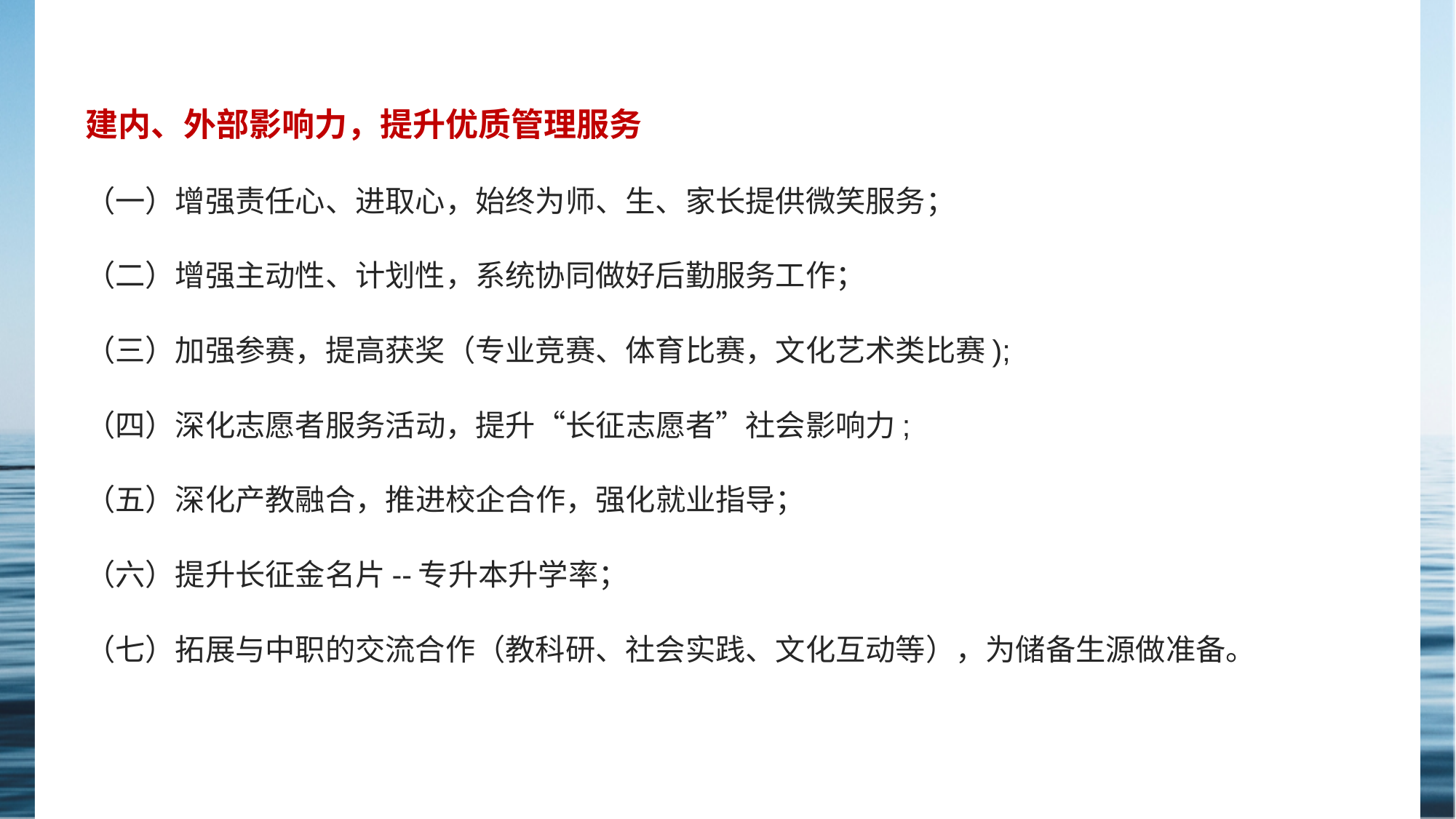

建内、外部影响力，提升优质管理服务
（一）增强责任心、进取心，始终为师、生、家长提供微笑服务；
（二）增强主动性、计划性，系统协同做好后勤服务工作；
（三）加强参赛，提高获奖（专业竞赛、体育比赛，文化艺术类比赛);
（四）深化志愿者服务活动，提升“长征志愿者”社会影响力;
（五）深化产教融合，推进校企合作，强化就业指导；
（六）提升长征金名片--专升本升学率；
（七）拓展与中职的交流合作（教科研、社会实践、文化互动等），为储备生源做准备。